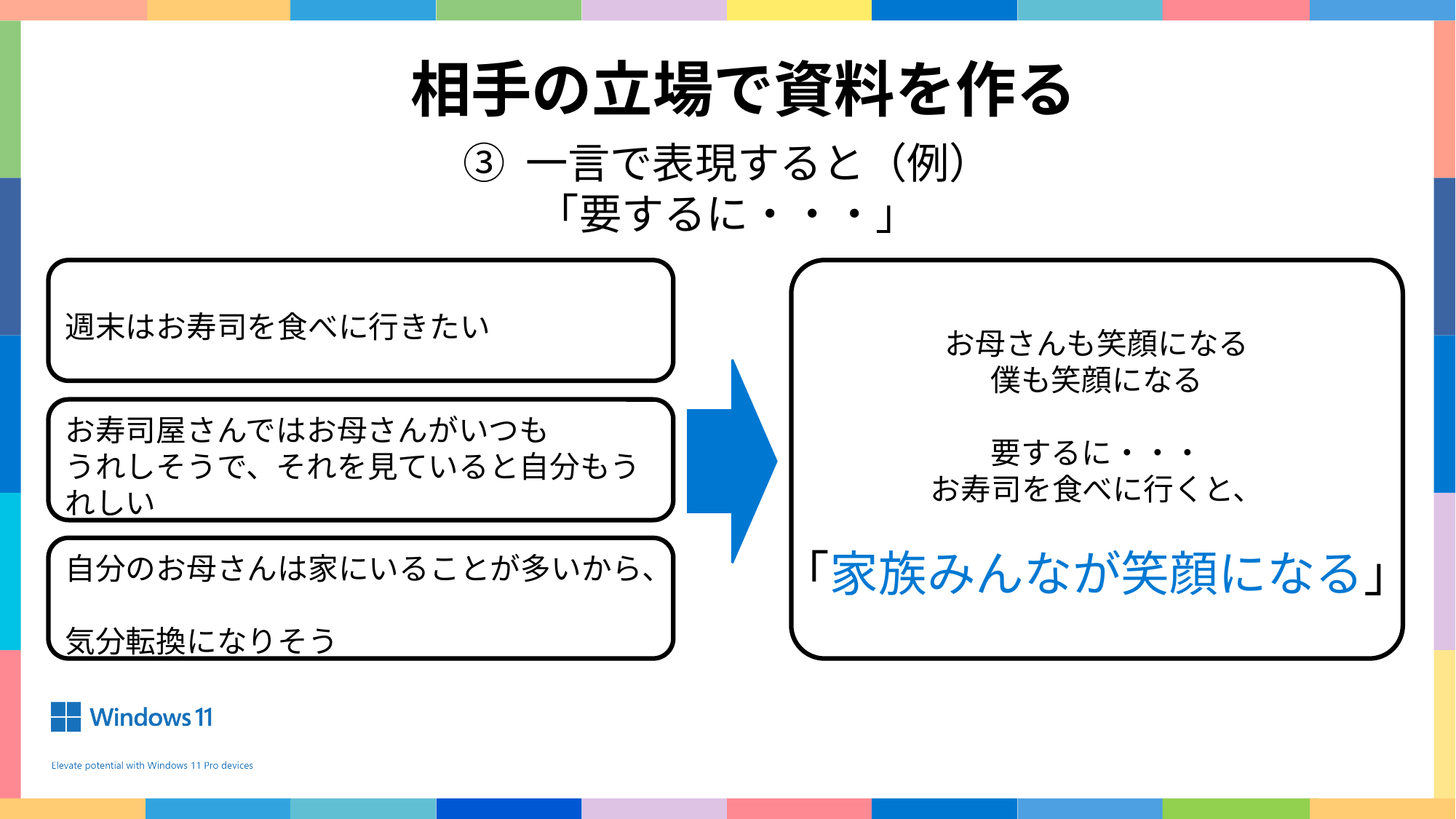

相手の立場で資料を作る
③ 一言で表現すると（例）
「要するに・・・」
週末はお寿司を食べに行きたい
お母さんも笑顔になる
僕も笑顔になる

要するに・・・
お寿司を食べに行くと、

「家族みんなが笑顔になる」

お寿司屋さんではお母さんがいつも
うれしそうで、それを見ていると自分もうれしい
自分のお母さんは家にいることが多いから、
気分転換になりそう